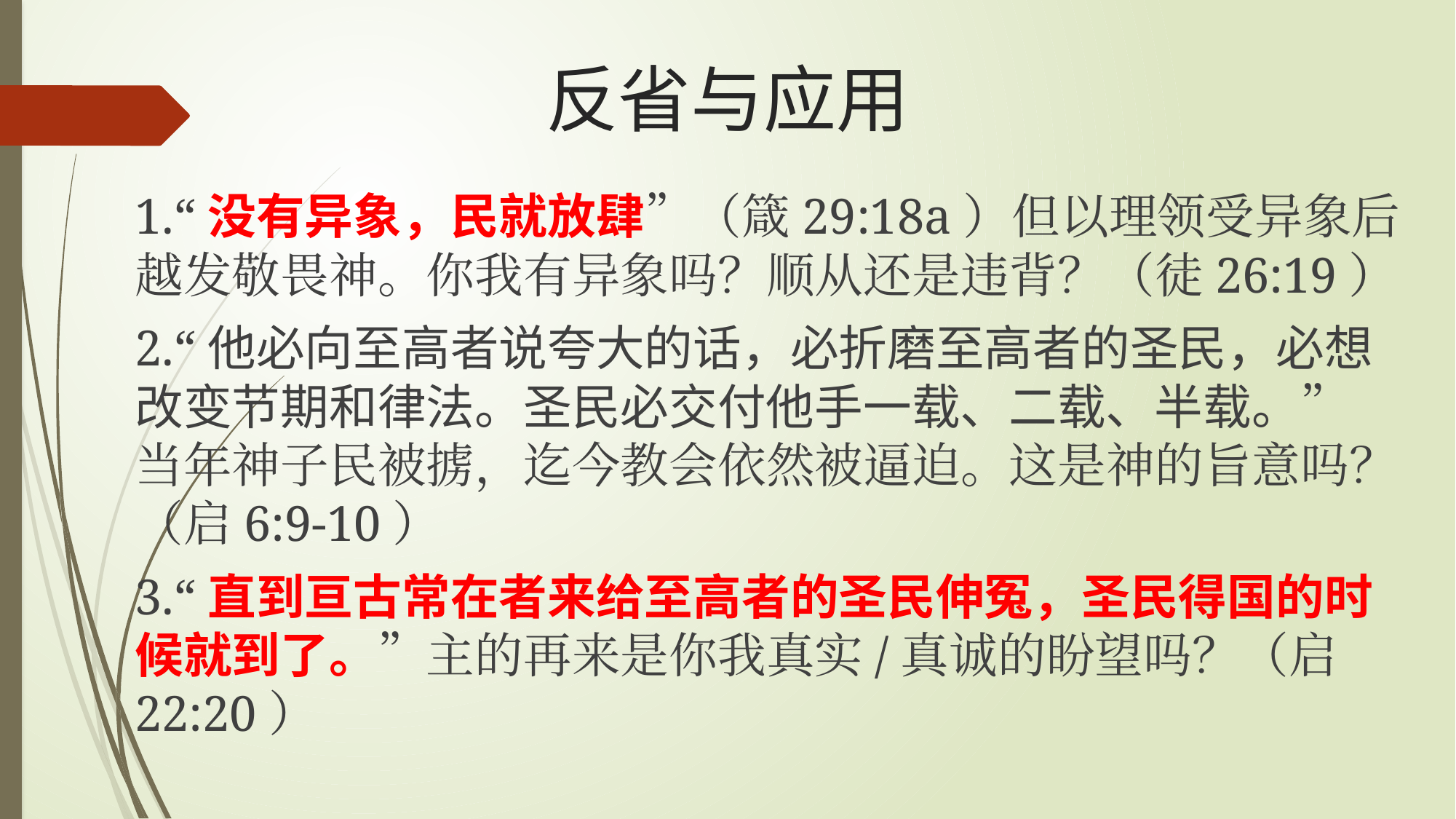

# 反省与应用
1.“没有异象，民就放肆”（箴29:18a）但以理领受异象后越发敬畏神。你我有异象吗？顺从还是违背？（徒26:19）
2.“他必向至高者说夸大的话，必折磨至高者的圣民，必想改变节期和律法。圣民必交付他手一载、二载、半载。” 当年神子民被掳，迄今教会依然被逼迫。这是神的旨意吗？（启6:9-10）
3.“直到亘古常在者来给至高者的圣民伸冤，圣民得国的时候就到了。”主的再来是你我真实/真诚的盼望吗？（启22:20）